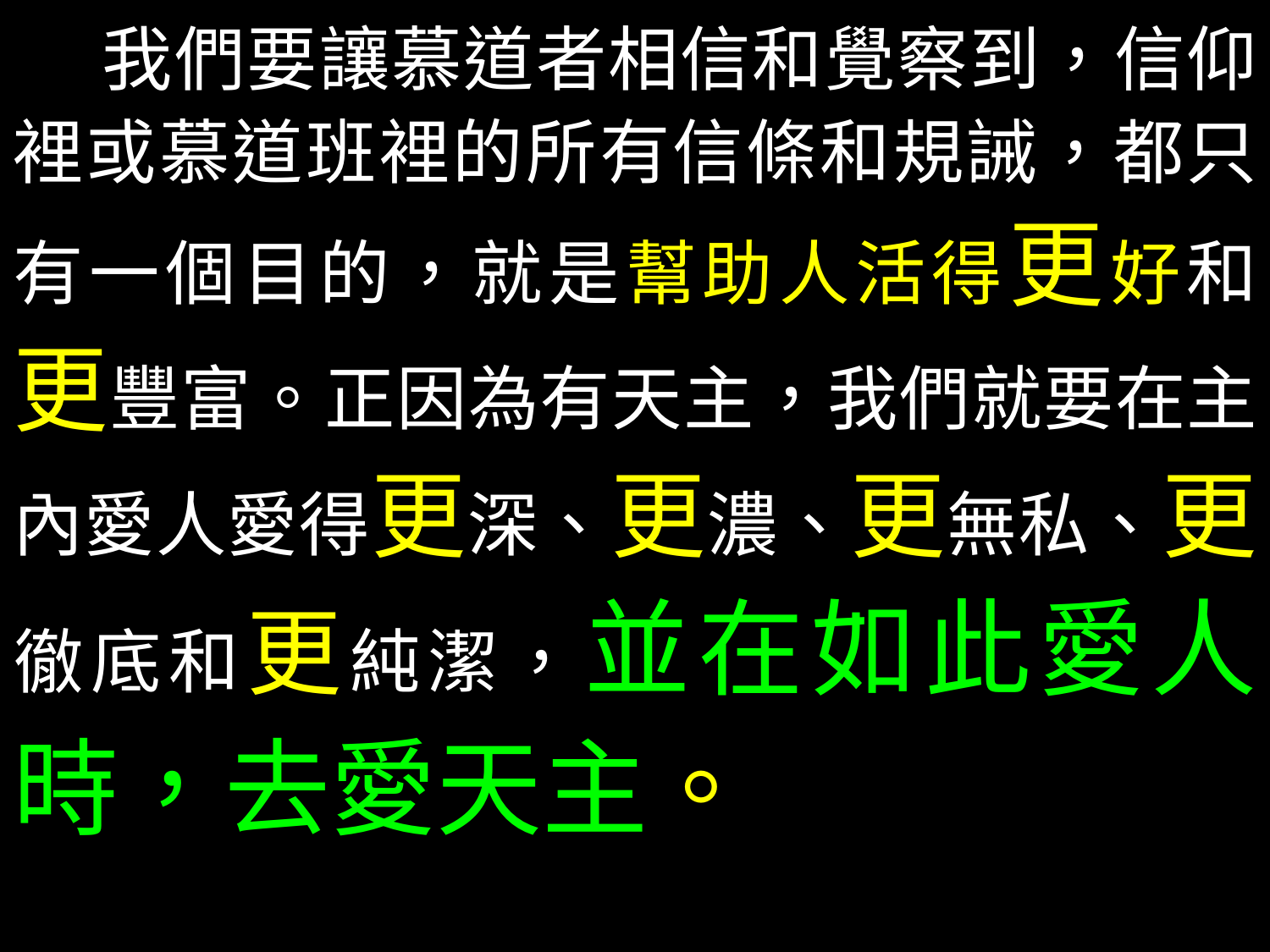

我們要讓慕道者相信和覺察到，信仰裡或慕道班裡的所有信條和規誡，都只有一個目的，就是幫助人活得更好和更豐富。正因為有天主，我們就要在主內愛人愛得更深、更濃、更無私、更徹底和更純潔，並在如此愛人時，去愛天主。